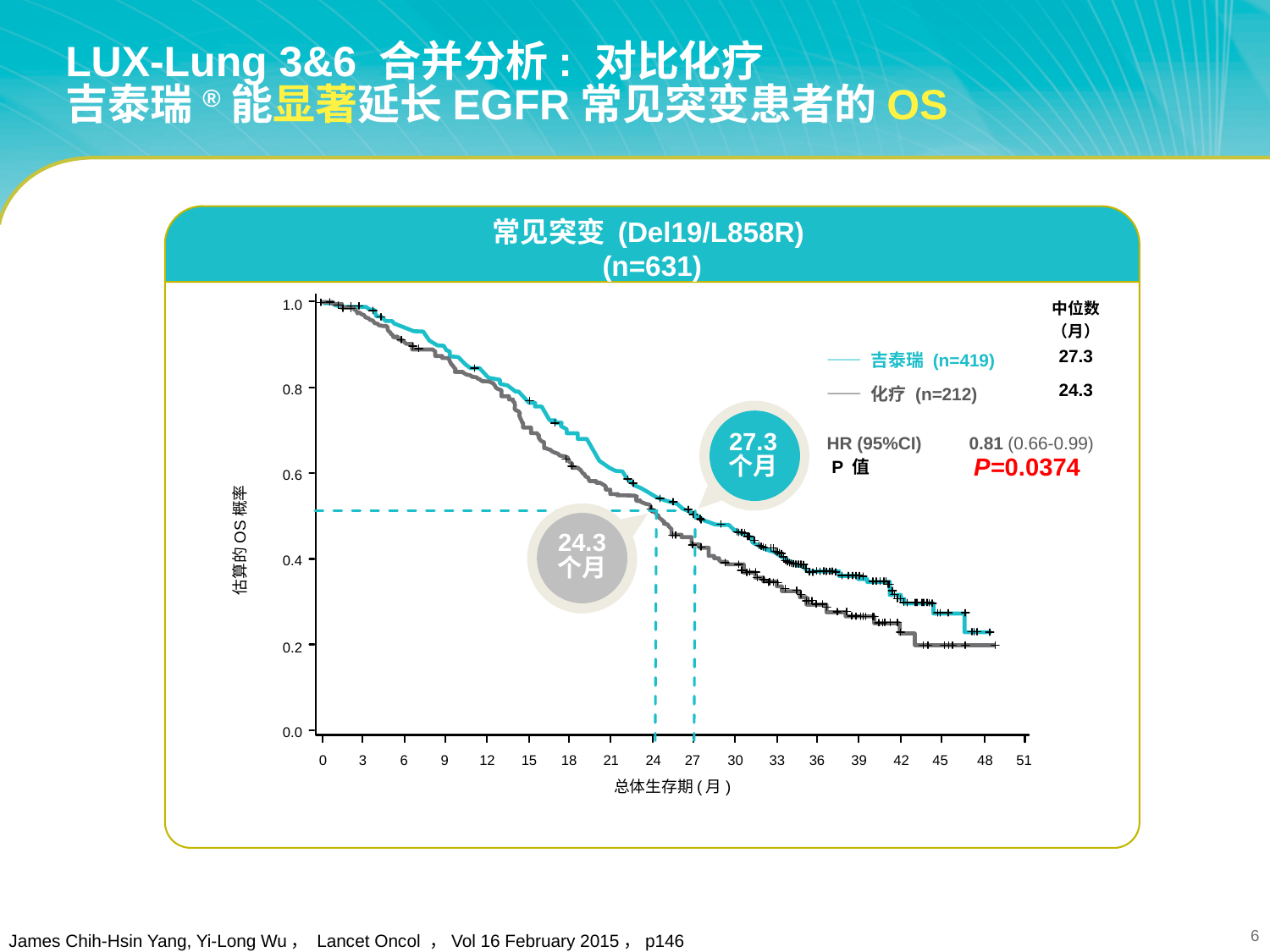

# LUX-Lung 3&6 合并分析: 对比化疗 吉泰瑞®能显著延长EGFR常见突变患者的OS
常见突变 (Del19/L858R)
(n=631)

|  |  | 中位数（月） |
| --- | --- | --- |
| —— 吉泰瑞 (n=419) |  | 27.3 |
| —— 化疗 (n=212) |  | 24.3 |
| HR (95%CI) P 值 | 0.81 (0.66-0.99) P=0.0374 |  |
1.0

0.8

27.3
个月
0.6

24.3
个月
估算的OS概率
0.4
0.2
0.0
0
3
6
9
12
15
18
21
24
27
30
33
36
39
42
45
48
51
总体生存期(月)
James Chih-Hsin Yang, Yi-Long Wu， Lancet Oncol ，Vol 16 February 2015，p146
Yang et al. Lancet Oncol. 2015; 16:141-51.